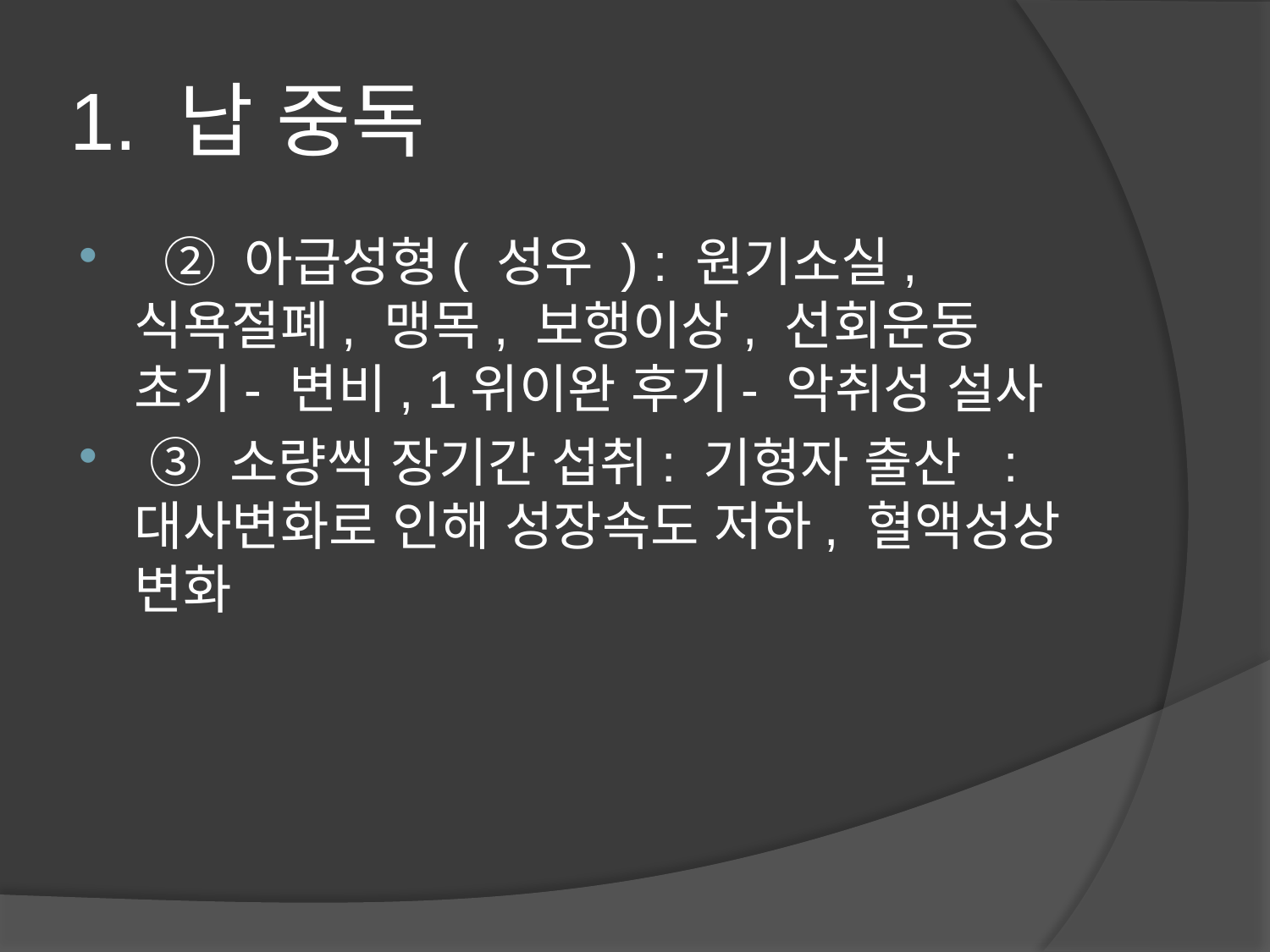

# 1. 납 중독
  ② 아급성형( 성우 ) : 원기소실, 식욕절폐, 맹목, 보행이상, 선회운동  초기- 변비, 1위이완 후기- 악취성 설사
 ③ 소량씩 장기간 섭취: 기형자 출산  : 대사변화로 인해 성장속도 저하, 혈액성상 변화